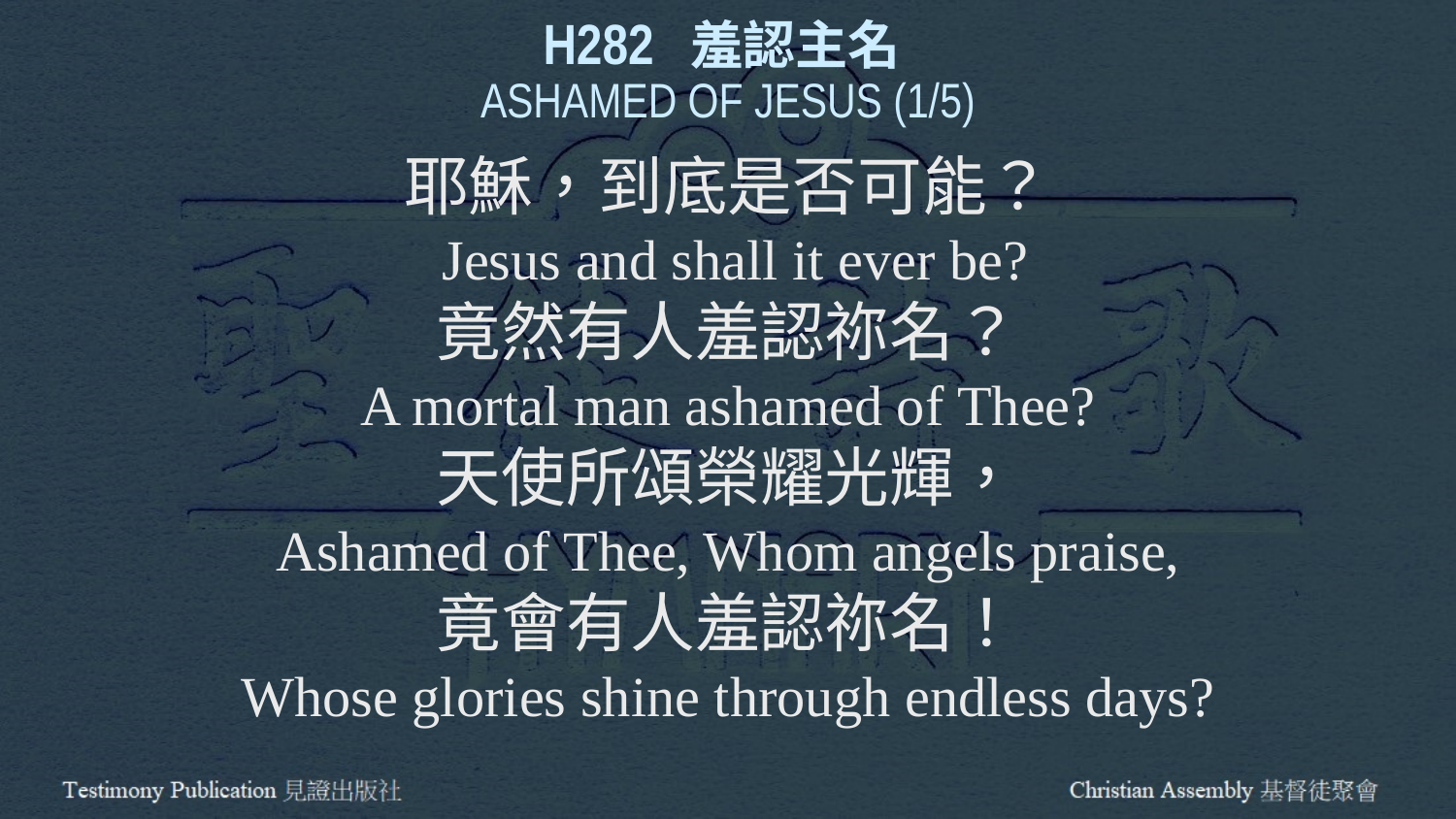

H282  羞認主名
ASHAMED OF JESUS (1/5)
耶穌，到底是否可能？
 Jesus and shall it ever be?
竟然有人羞認祢名？
A mortal man ashamed of Thee?
天使所頌榮耀光輝，
Ashamed of Thee, Whom angels praise,
竟會有人羞認祢名！
Whose glories shine through endless days?